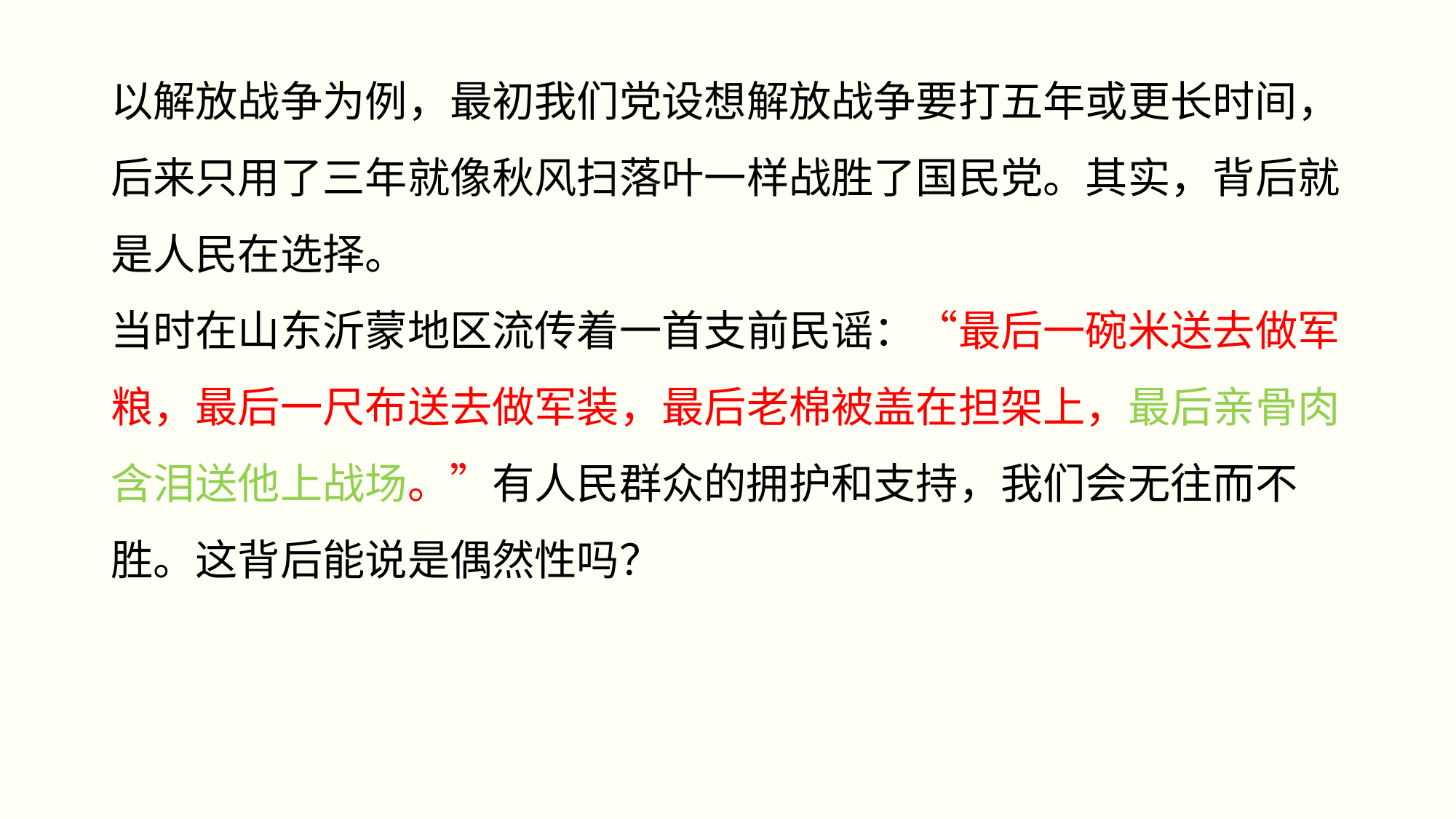

# 以解放战争为例，最初我们党设想解放战争要打五年或更长时间，后来只用了三年就像秋风扫落叶一样战胜了国民党。其实，背后就是人民在选择。 当时在山东沂蒙地区流传着一首支前民谣：“最后一碗米送去做军粮，最后一尺布送去做军装，最后老棉被盖在担架上，最后亲骨肉含泪送他上战场。”有人民群众的拥护和支持，我们会无往而不胜。这背后能说是偶然性吗？